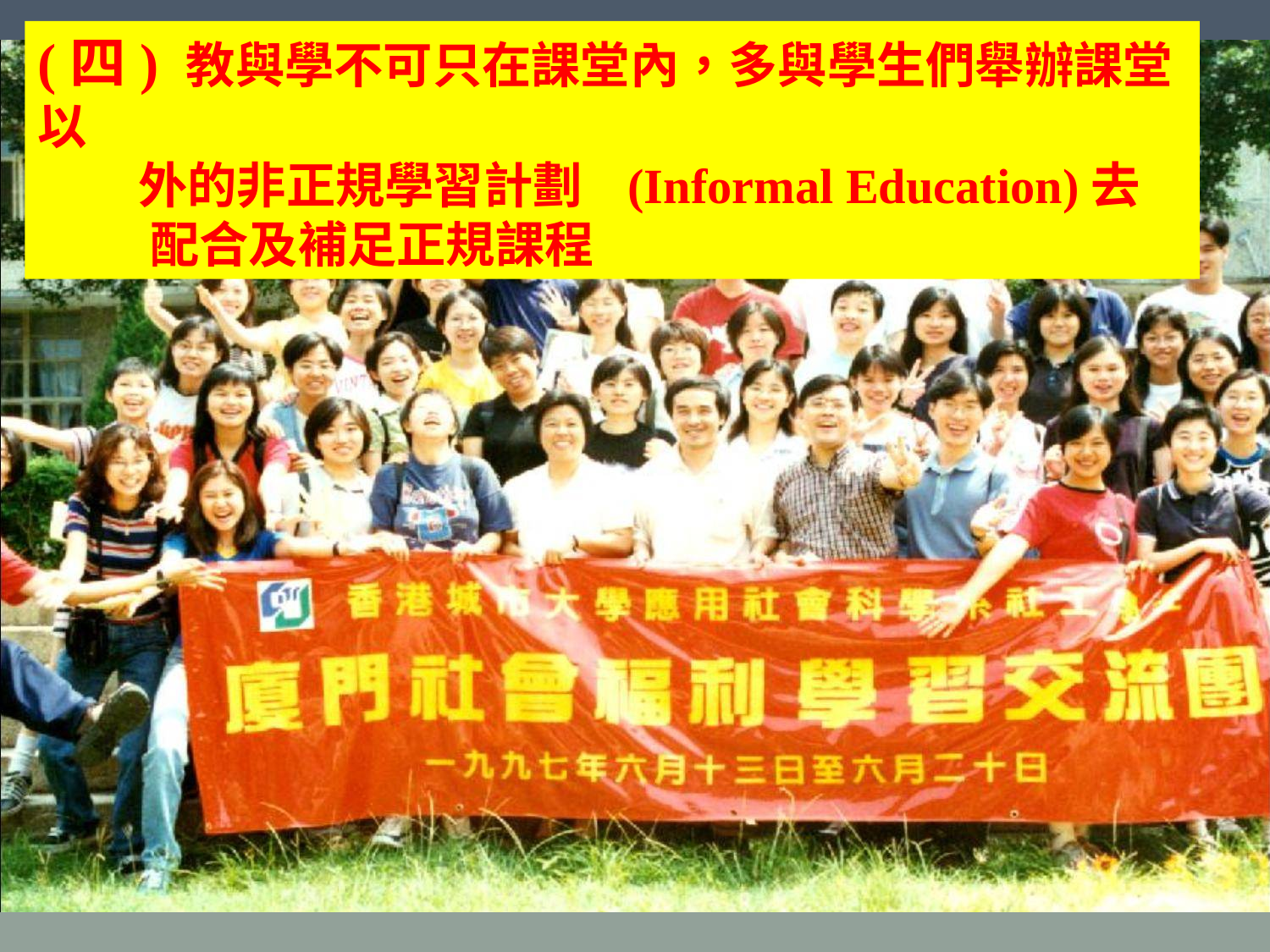

(四) 教與學不可只在課堂內，多與學生們舉辦課堂以
         外的非正規學習計劃   (Informal Education)去
         配合及補足正規課程